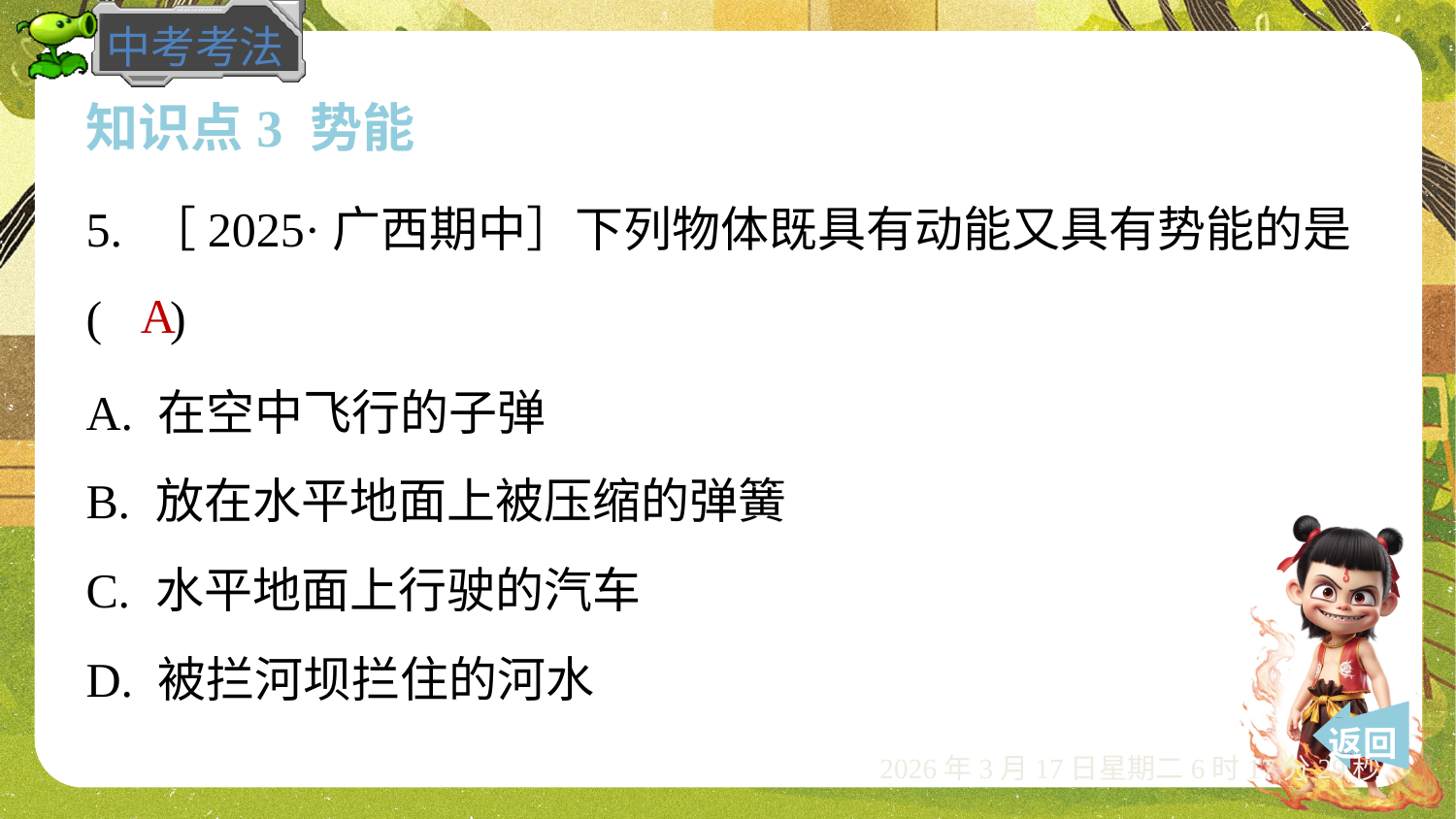

知识点3 势能
5. ［2025·广西期中］下列物体既具有动能又具有势能的是
(     )
A
A. 在空中飞行的子弹
B. 放在水平地面上被压缩的弹簧
C. 水平地面上行驶的汽车
D. 被拦河坝拦住的河水
 返回